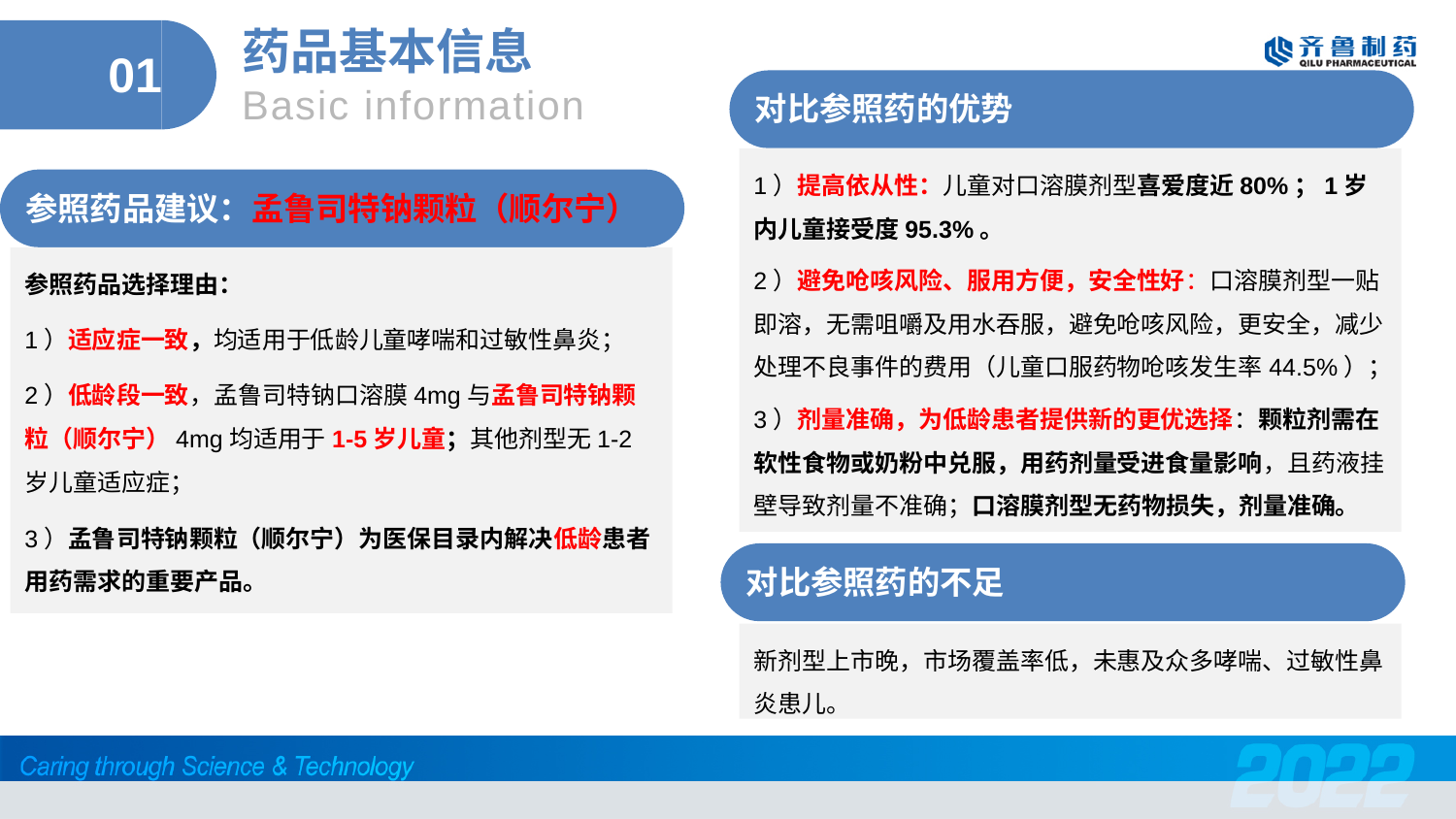

药品基本信息
Basic information
01
对比参照药的优势
1）提高依从性：儿童对口溶膜剂型喜爱度近80%；1岁内儿童接受度95.3%。
2）避免呛咳风险、服用方便，安全性好：口溶膜剂型一贴即溶，无需咀嚼及用水吞服，避免呛咳风险，更安全，减少处理不良事件的费用（儿童口服药物呛咳发生率44.5%）；
3）剂量准确，为低龄患者提供新的更优选择：颗粒剂需在软性食物或奶粉中兑服，用药剂量受进食量影响，且药液挂壁导致剂量不准确；口溶膜剂型无药物损失，剂量准确。
参照药品建议：孟鲁司特钠颗粒（顺尔宁）
参照药品选择理由：
1）适应症一致，均适用于低龄儿童哮喘和过敏性鼻炎；
2）低龄段一致，孟鲁司特钠口溶膜4mg与孟鲁司特钠颗粒（顺尔宁）4mg均适用于1-5岁儿童；其他剂型无1-2岁儿童适应症；
3）孟鲁司特钠颗粒（顺尔宁）为医保目录内解决低龄患者用药需求的重要产品。
对比参照药的不足
新剂型上市晚，市场覆盖率低，未惠及众多哮喘、过敏性鼻炎患儿。